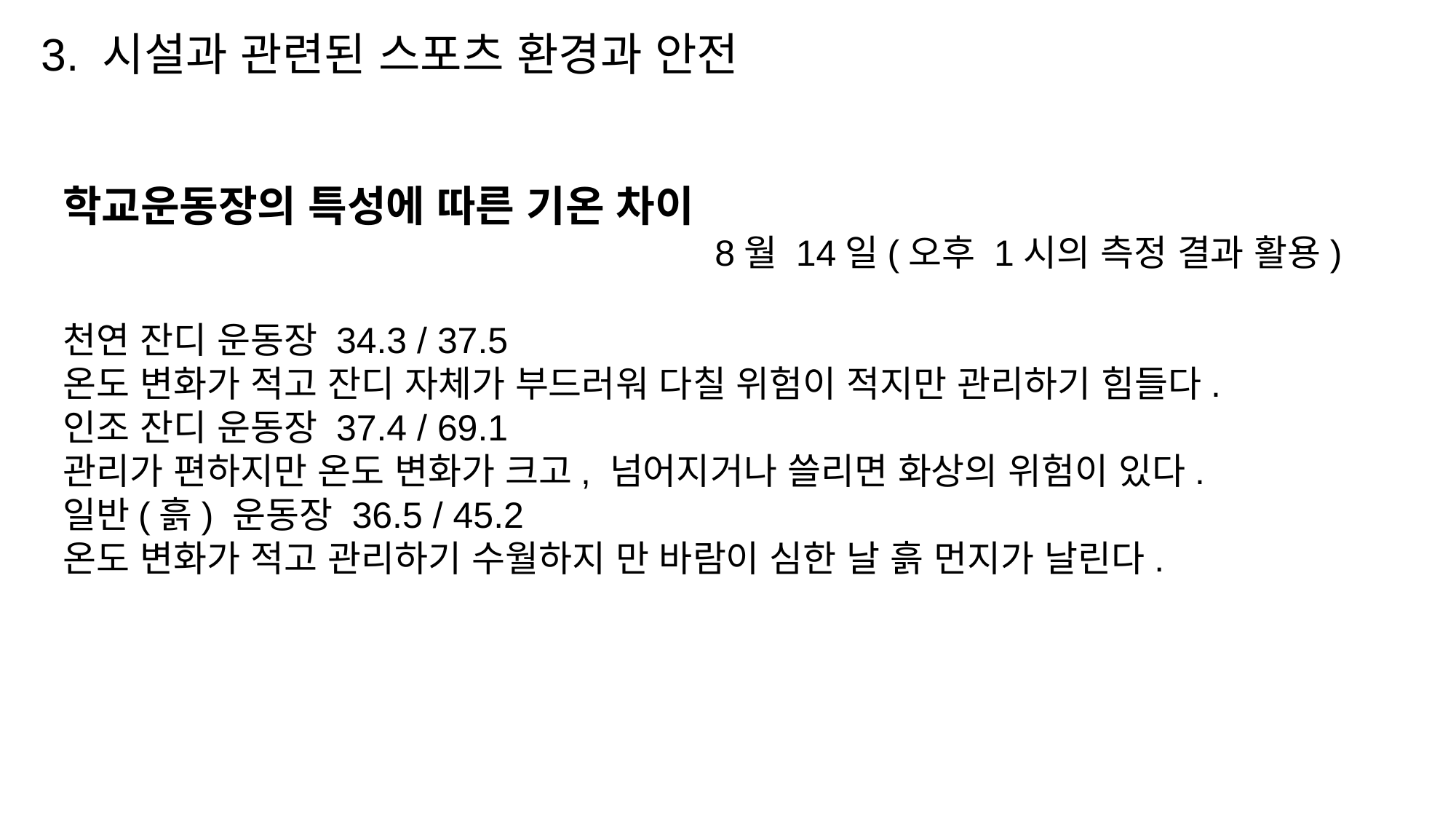

3. 시설과 관련된 스포츠 환경과 안전
학교운동장의 특성에 따른 기온 차이
8월 14일(오후 1시의 측정 결과 활용)

천연 잔디 운동장 34.3 / 37.5
온도 변화가 적고 잔디 자체가 부드러워 다칠 위험이 적지만 관리하기 힘들다.
인조 잔디 운동장 37.4 / 69.1
관리가 편하지만 온도 변화가 크고, 넘어지거나 쓸리면 화상의 위험이 있다.
일반(흙) 운동장 36.5 / 45.2
온도 변화가 적고 관리하기 수월하지 만 바람이 심한 날 흙 먼지가 날린다.